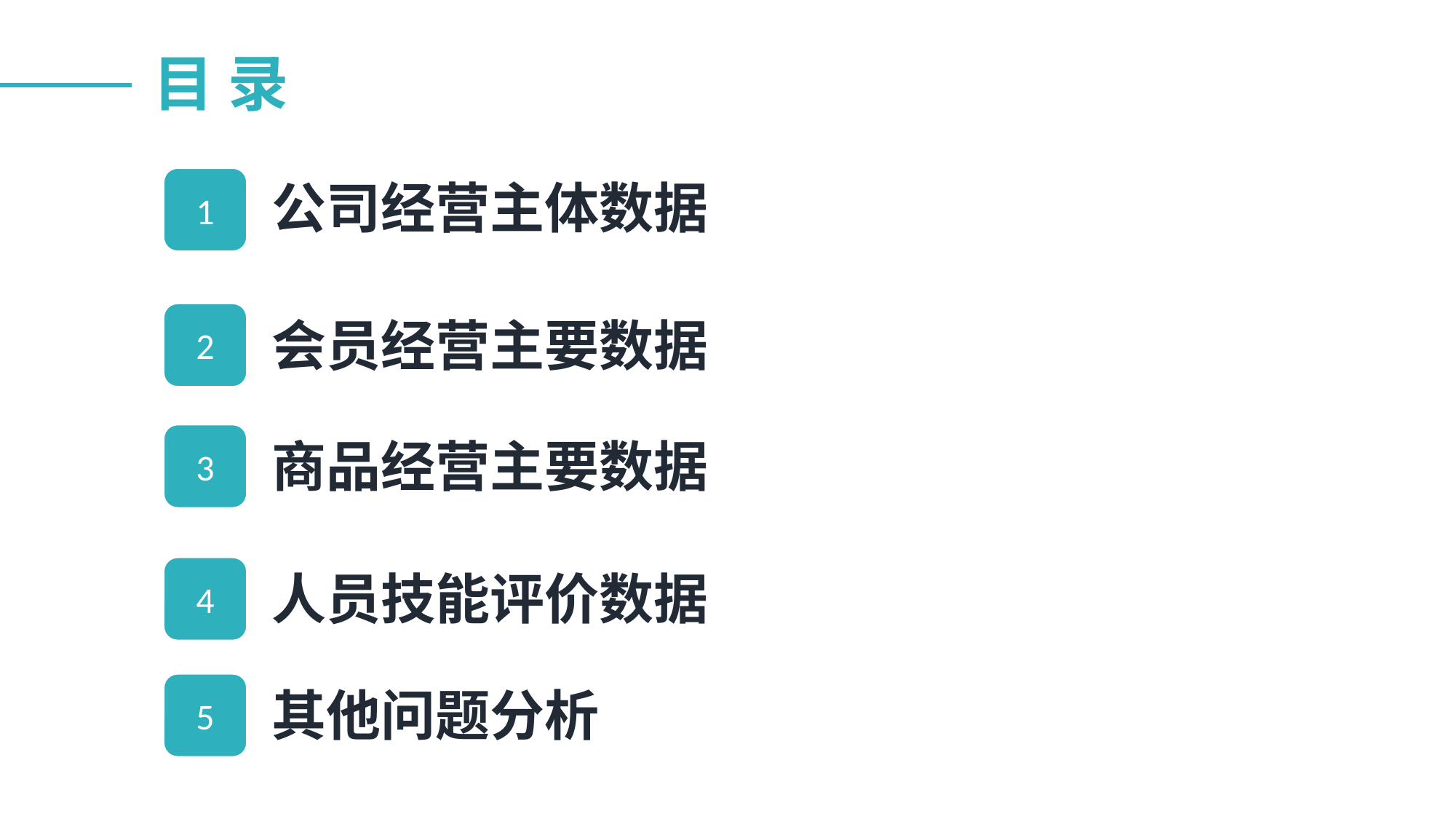

目 录
公司经营主体数据
1
2
会员经营主要数据
3
商品经营主要数据
4
人员技能评价数据
5
其他问题分析